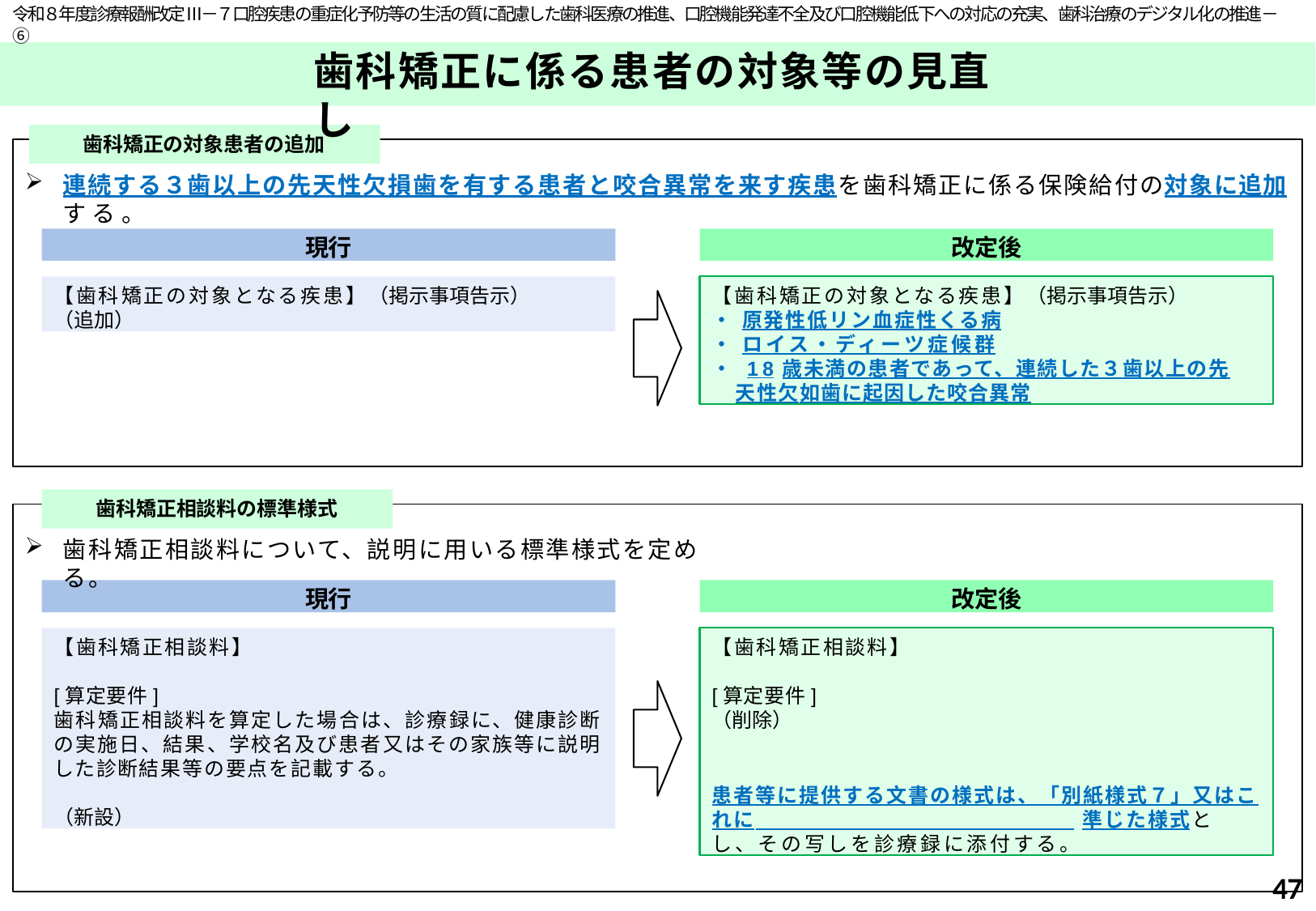

令和８年度診療報酬改定 Ⅲ－７口腔疾患の重症化予防等の生活の質に配慮した歯科医療の推進、口腔機能発達不全及び口腔機能低下への対応の充実、歯科治療のデジタル化の推進－⑥

# 歯科矯正に係る患者の対象等の見直し
歯科矯正の対象患者の追加
連続する３歯以上の先天性欠損歯を有する患者と咬合異常を来す疾患を歯科矯正に係る保険給付の対象に追加する。

現行
改定後
【歯科矯正の対象となる疾患】（掲示事項告示）
（追加）
【歯科矯正の対象となる疾患】（掲示事項告示）
・原発性低リン血症性くる病
・ロイス・ディーツ症候群
・18歳未満の患者であって、連続した３歯以上の先天性欠如歯に起因した咬合異常
歯科矯正相談料の標準様式
歯科矯正相談料について、説明に用いる標準様式を定める。

現行
改定後
【歯科矯正相談料】
[算定要件]
歯科矯正相談料を算定した場合は、診療録に、健康診断の実施日、結果、学校名及び患者又はその家族等に説明した診断結果等の要点を記載する。
（新設）
【歯科矯正相談料】
[算定要件]
（削除）

患者等に提供する文書の様式は、「別紙様式７」又はこれに                         準じた様式とし、その写しを診療録に添付する。
47